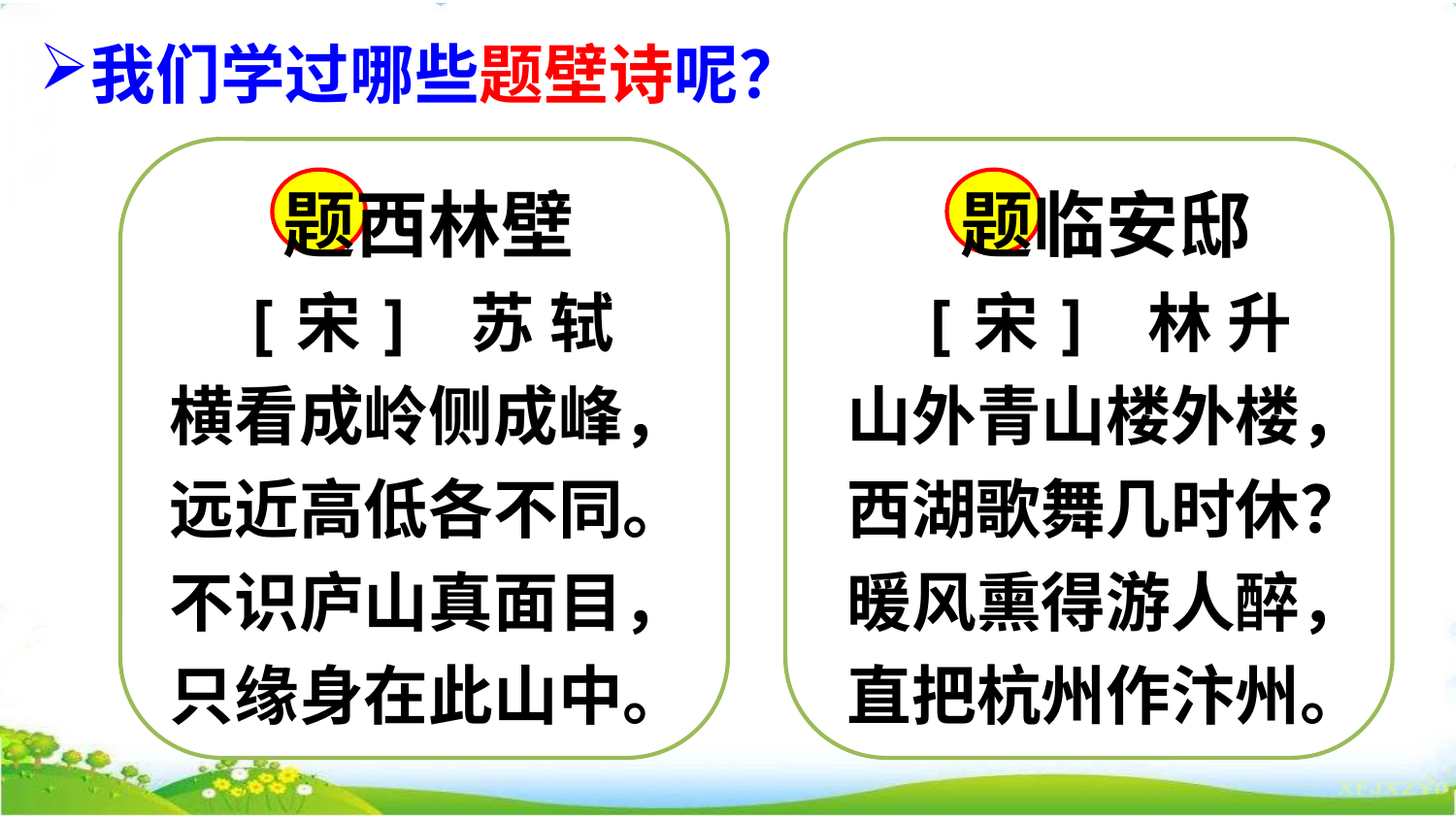

仅在淘宝销售
我们学过哪些题壁诗呢？
小凤教学
仅在淘宝店铺销售：https://shop488691149.taobao.com
https://shop488691149.taobao.com
小凤教学资源店
微信：XFJXZYD
小凤教学
小凤教学
小凤教学
小凤教学资源店
小凤教学资源店
小凤教学资源店
微信：XFJXZYD
小凤教学
https://shop488691149.taobao.com
微信：XFJXZYD
小凤教学资源店
微信：XFJXZYD
微信：XFJXZYD
小凤教学
微信：XFJXZYD
小凤教学资源店
小凤教学
https://shop488691149.taobao.com
https://shop488691149.taobao.com
https://shop488691149.taobao.com
小凤教学资源店
盗用小凤课件可耻
小凤教学资源店

https://shop488691149.taobao.com
小凤教学资源店
小凤教学
https://shop488691149.taobao.com
小凤教学资源店
题西林壁
[宋] 苏 轼
横看成岭侧成峰，远近高低各不同。
不识庐山真面目，只缘身在此山中。
题临安邸
[宋] 林 升
山外青山楼外楼，西湖歌舞几时休？
暖风熏得游人醉，直把杭州作汴州。
微信：XFJXZYD

https://shop488691149.taobao.com
小凤制作
小凤教学
小凤教学资源店
https://shop488691149.taobao.com
小凤教学
https://shop488691149.taobao.com
https://shop488691149.taobao.com
小凤教学资源店
鄙视盗用小凤课件
小凤教学资源店
https://shop488691149.taobao.com
微信：XFJXZYD
小凤教学
小凤教学
https://shop488691149.taobao.com
小凤教学资源店
小凤教学资源店
唯一店铺
小凤教学资源店
https://shop488691149.taobao.com
小凤教学
微信：XFJXZYD
鄙视盗用小凤课件
https://shop488691149.taobao.com
盗用小凤课件可耻
微信：XFJXZYD
小凤教学
小凤教学
https://shop488691149.taobao.com
小凤教学
淘宝店铺https://shop488691149.taobao.com
小凤教学
微信：XFJXZYD
小凤教学资源店
https://shop488691149.taobao.com
微信：XFJXZYD
小凤教学
小凤教学资源店
小凤教学
https://shop488691149.taobao.com
淘宝店铺：小凤教学资源店
小凤教学资源店
微信：XFJXZYD
微信：XFJXZYD
小凤教学资源店
盗用小凤课件可耻
鄙视盗用小凤课件
小凤教学资源店
小凤教学资源店
小凤教学资源店
小凤教学资源店
小凤教学资源店
微信：XFJXZYD
小凤教学资源店
小凤教学
小凤教学
小凤教学
盗用小凤课件可耻
淘宝店铺：https://shop488691149.taobao.com
淘宝唯一店铺：https://shop488691149.taobao.com